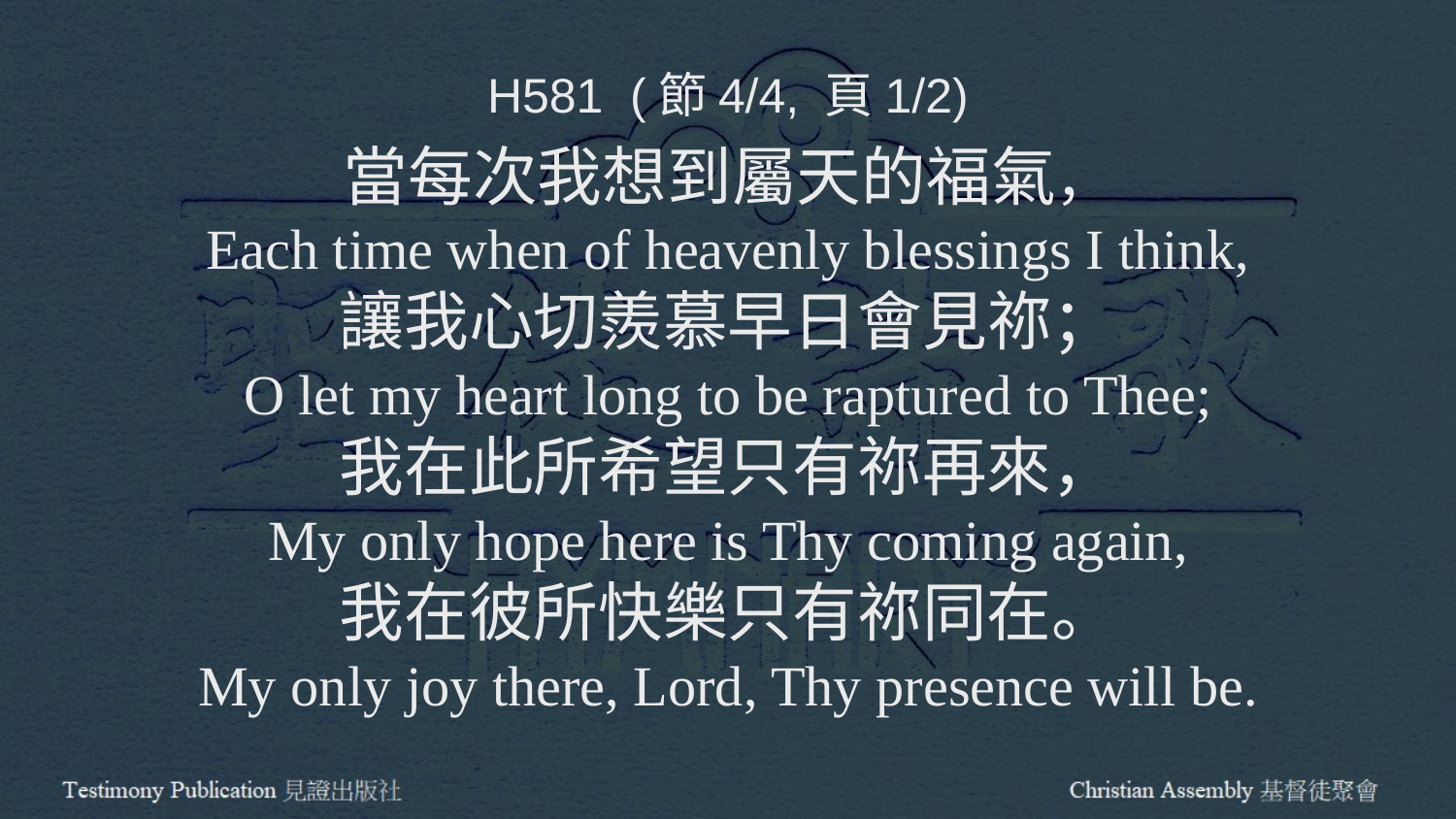

H581  (節4/4, 頁1/2)
當每次我想到屬天的福氣，
Each time when of heavenly blessings I think,
讓我心切羨慕早日會見祢；
O let my heart long to be raptured to Thee;
我在此所希望只有祢再來，
My only hope here is Thy coming again,
我在彼所快樂只有祢同在。
My only joy there, Lord, Thy presence will be.